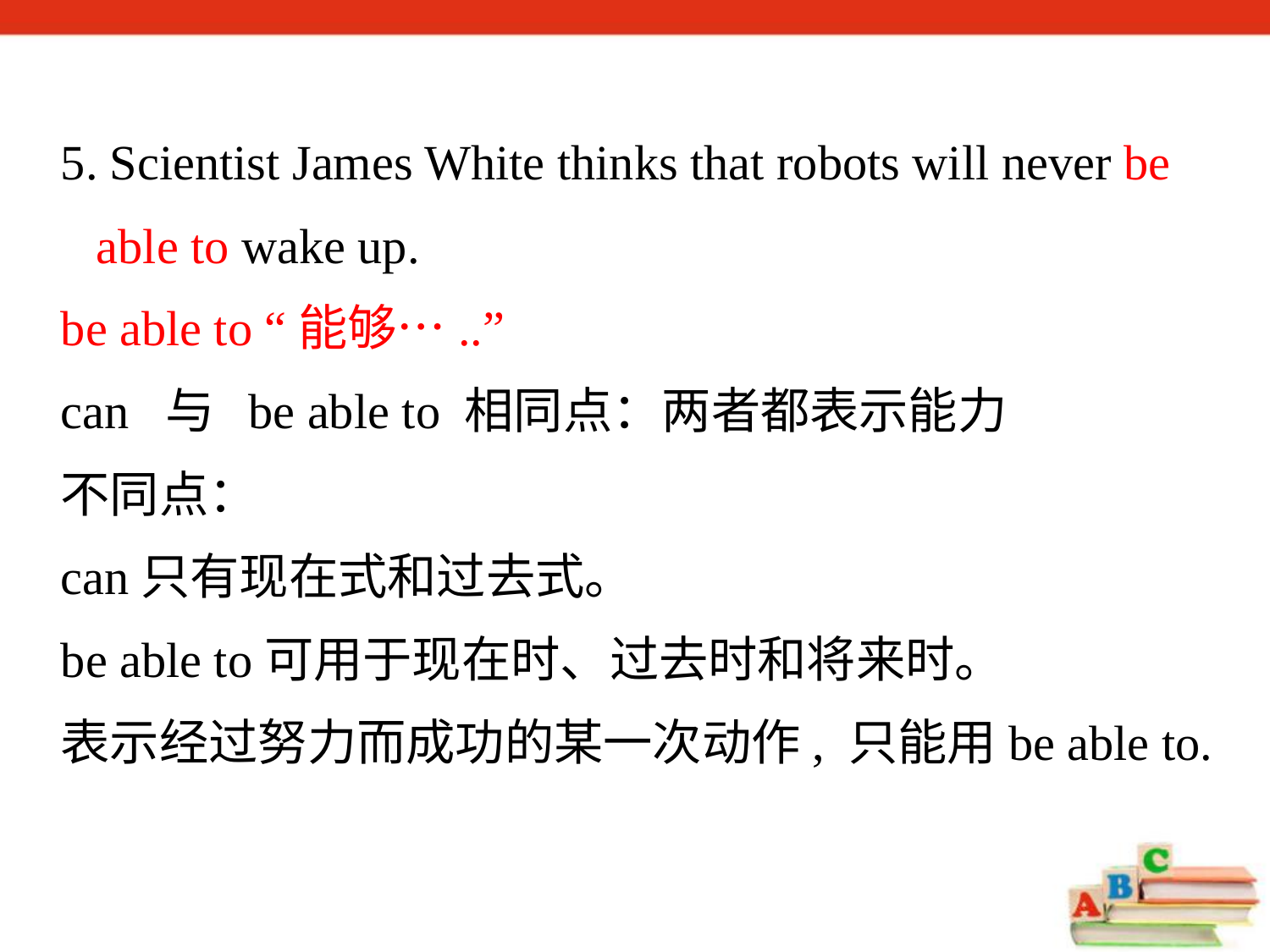

5. Scientist James White thinks that robots will never be able to wake up.
be able to “能够…..”
can  与  be able to 相同点：两者都表示能力
不同点：
can只有现在式和过去式。
be able to可用于现在时、过去时和将来时。
表示经过努力而成功的某一次动作, 只能用be able to.